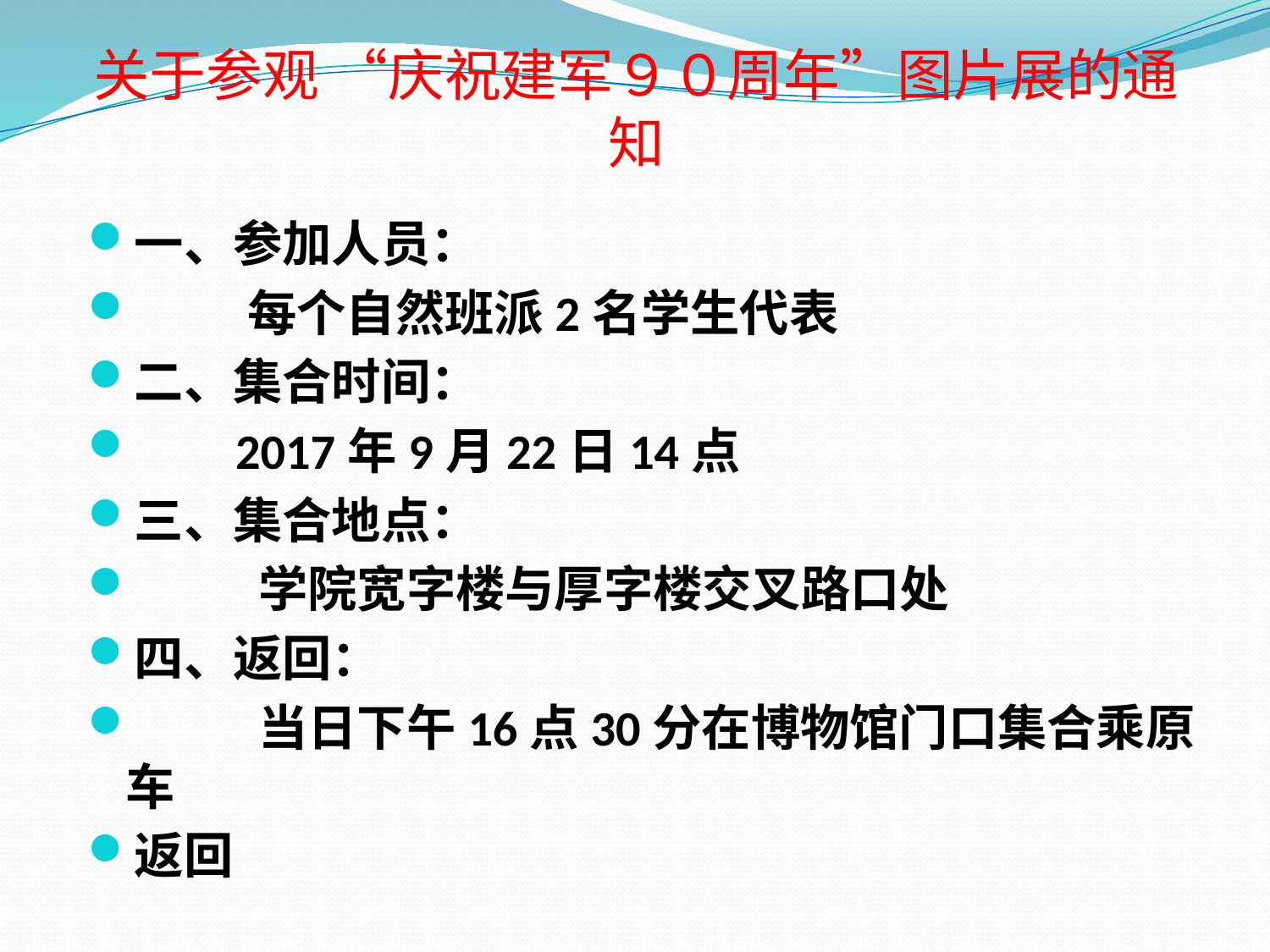

# 关于参观 “庆祝建军９０周年”图片展的通知
一、参加人员：
         每个自然班派2名学生代表
二、集合时间：
         2017年9月22日14点
三、集合地点：
          学院宽字楼与厚字楼交叉路口处
四、返回：
          当日下午16点30分在博物馆门口集合乘原车
返回